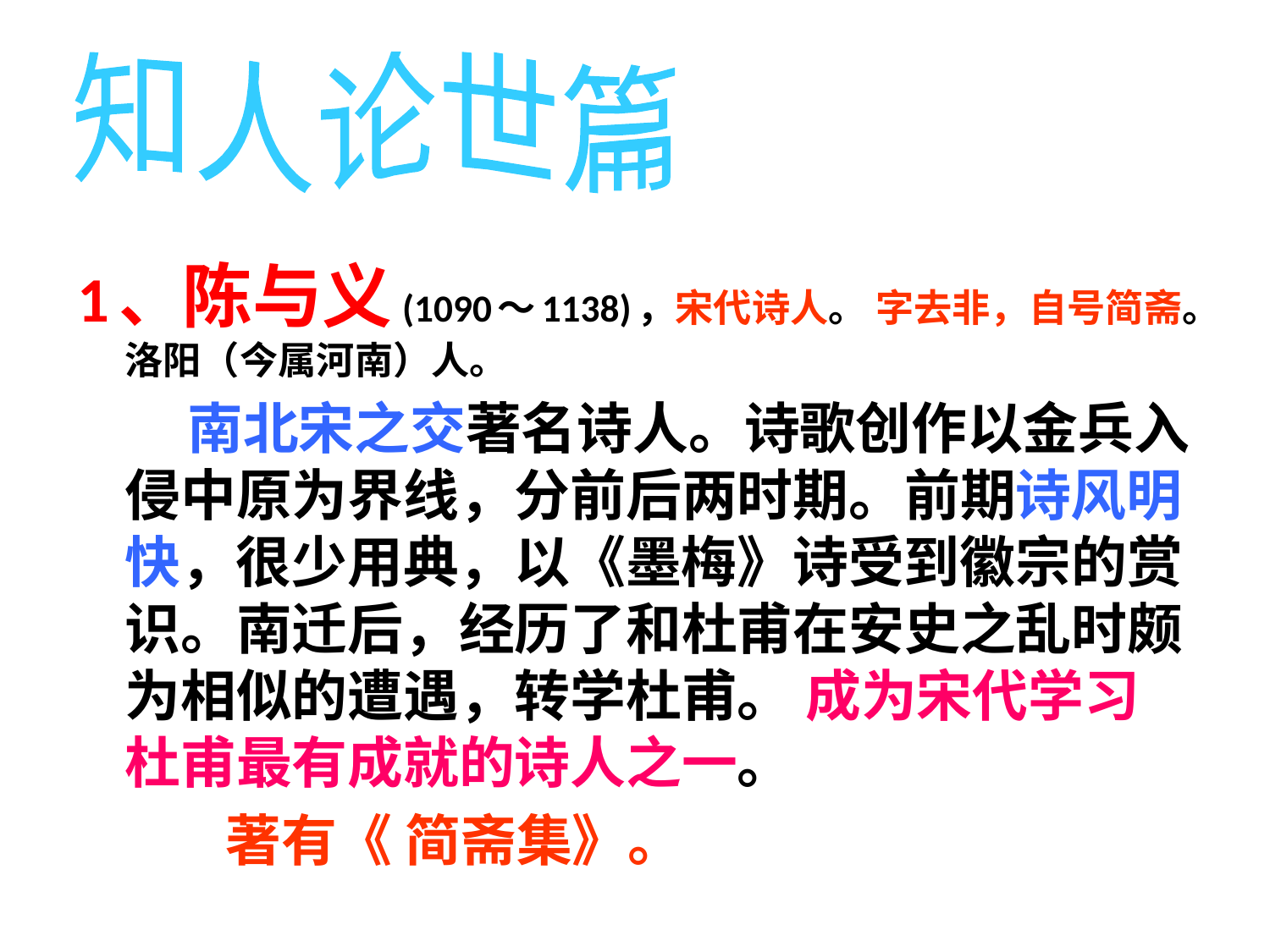

知人论世篇
1、陈与义(1090～1138)，宋代诗人。 字去非，自号简斋。洛阳（今属河南）人。
            南北宋之交著名诗人。诗歌创作以金兵入侵中原为界线，分前后两时期。前期诗风明快，很少用典，以《墨梅》诗受到徽宗的赏识。南迁后，经历了和杜甫在安史之乱时颇为相似的遭遇，转学杜甫。 成为宋代学习杜甫最有成就的诗人之一。
           著有《 简斋集》。